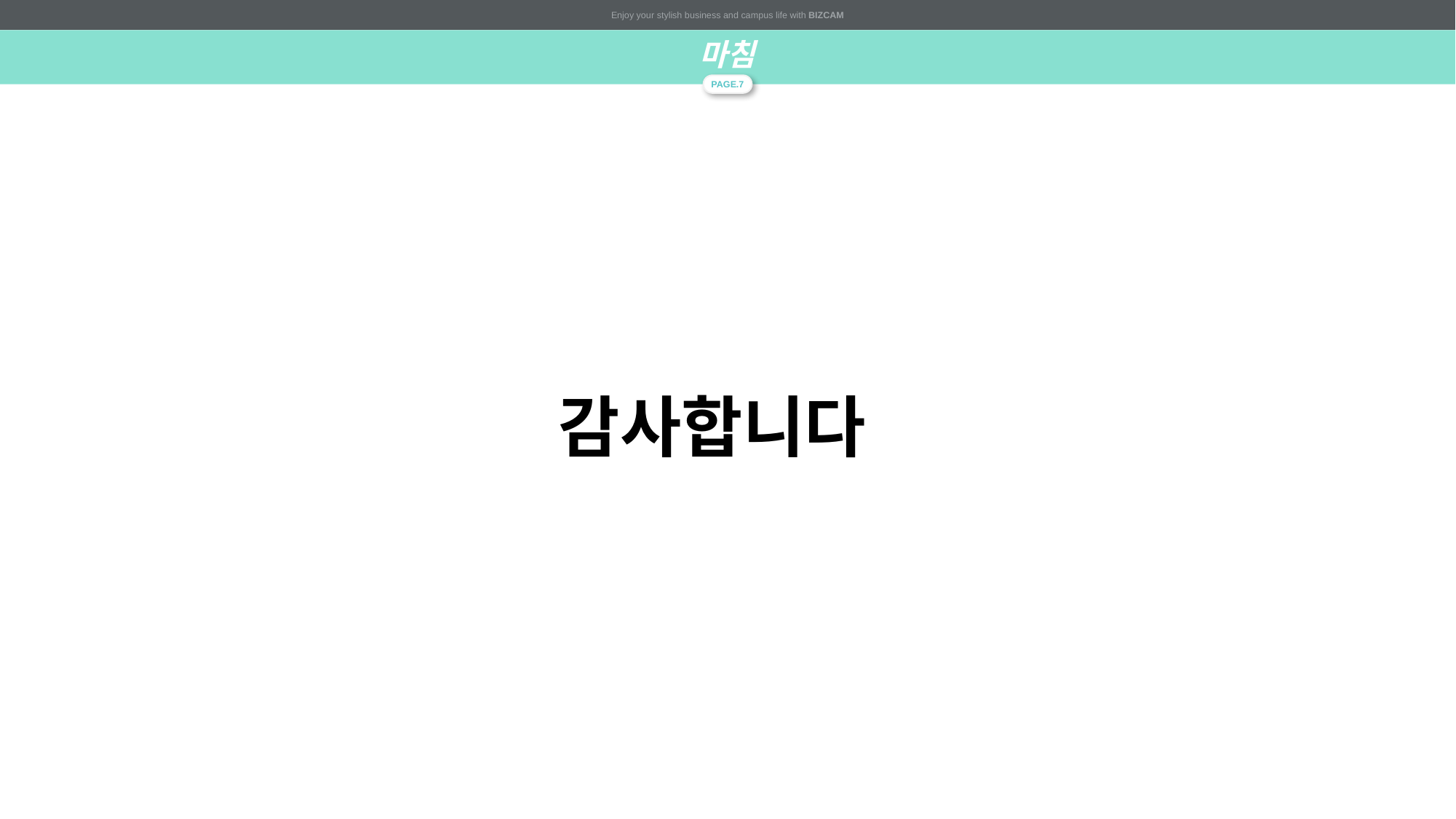

Enjoy your stylish business and campus life with BIZCAM
마침
PAGE.7
감사합니다